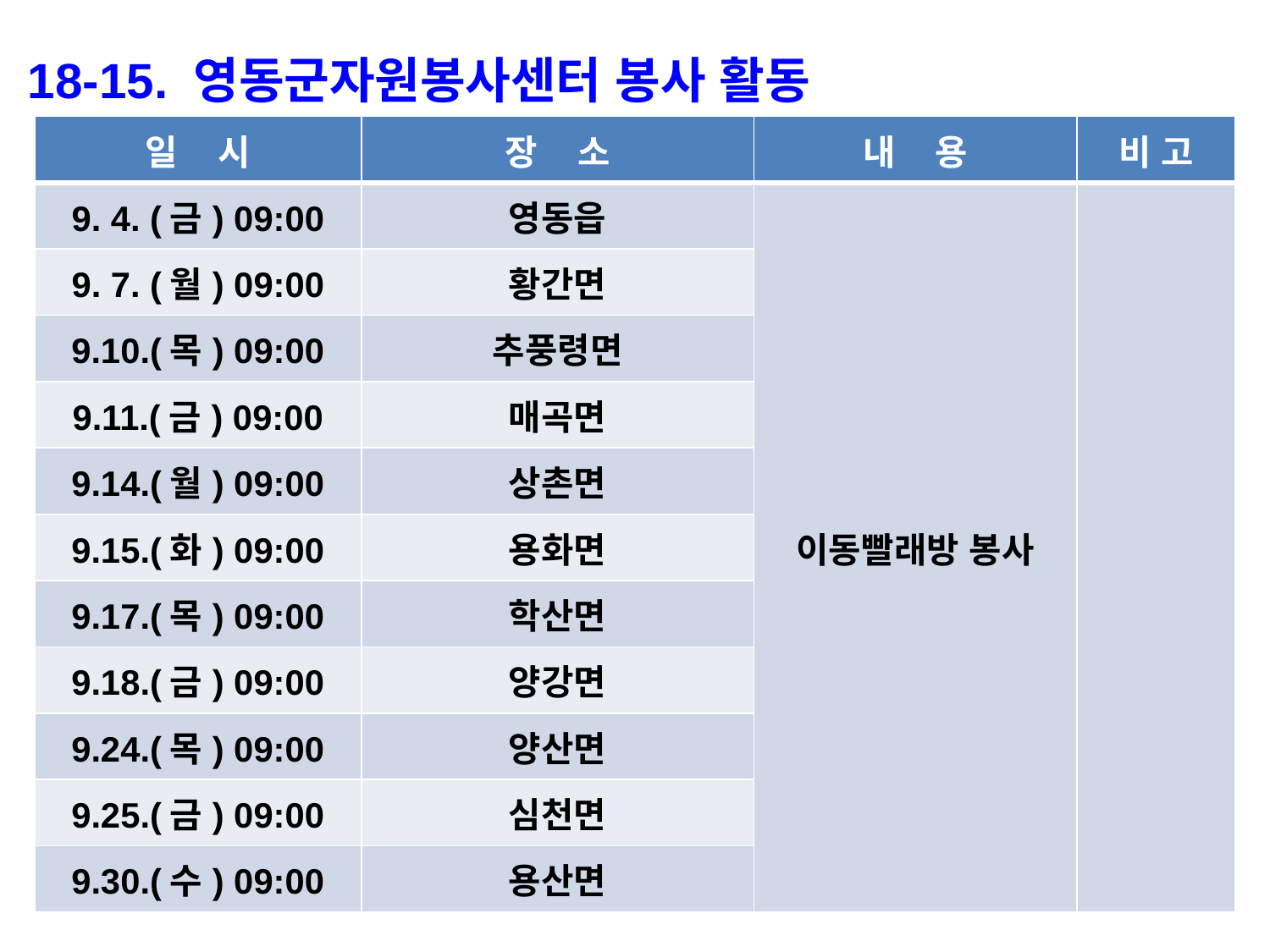

18-15. 영동군자원봉사센터 봉사 활동

| 일 시 | 장 소 | 내 용 | 비 고 |
| --- | --- | --- | --- |
| 9. 4. (금) 09:00 | 영동읍 | 이동빨래방 봉사 |  |
| 9. 7. (월) 09:00 | 황간면 |  |  |
| 9.10.(목) 09:00 | 추풍령면 |  |  |
| 9.11.(금) 09:00 | 매곡면 |  |  |
| 9.14.(월) 09:00 | 상촌면 |  |  |
| 9.15.(화) 09:00 | 용화면 |  |  |
| 9.17.(목) 09:00 | 학산면 |  |  |
| 9.18.(금) 09:00 | 양강면 |  |  |
| 9.24.(목) 09:00 | 양산면 |  |  |
| 9.25.(금) 09:00 | 심천면 |  |  |
| 9.30.(수) 09:00 | 용산면 |  |  |